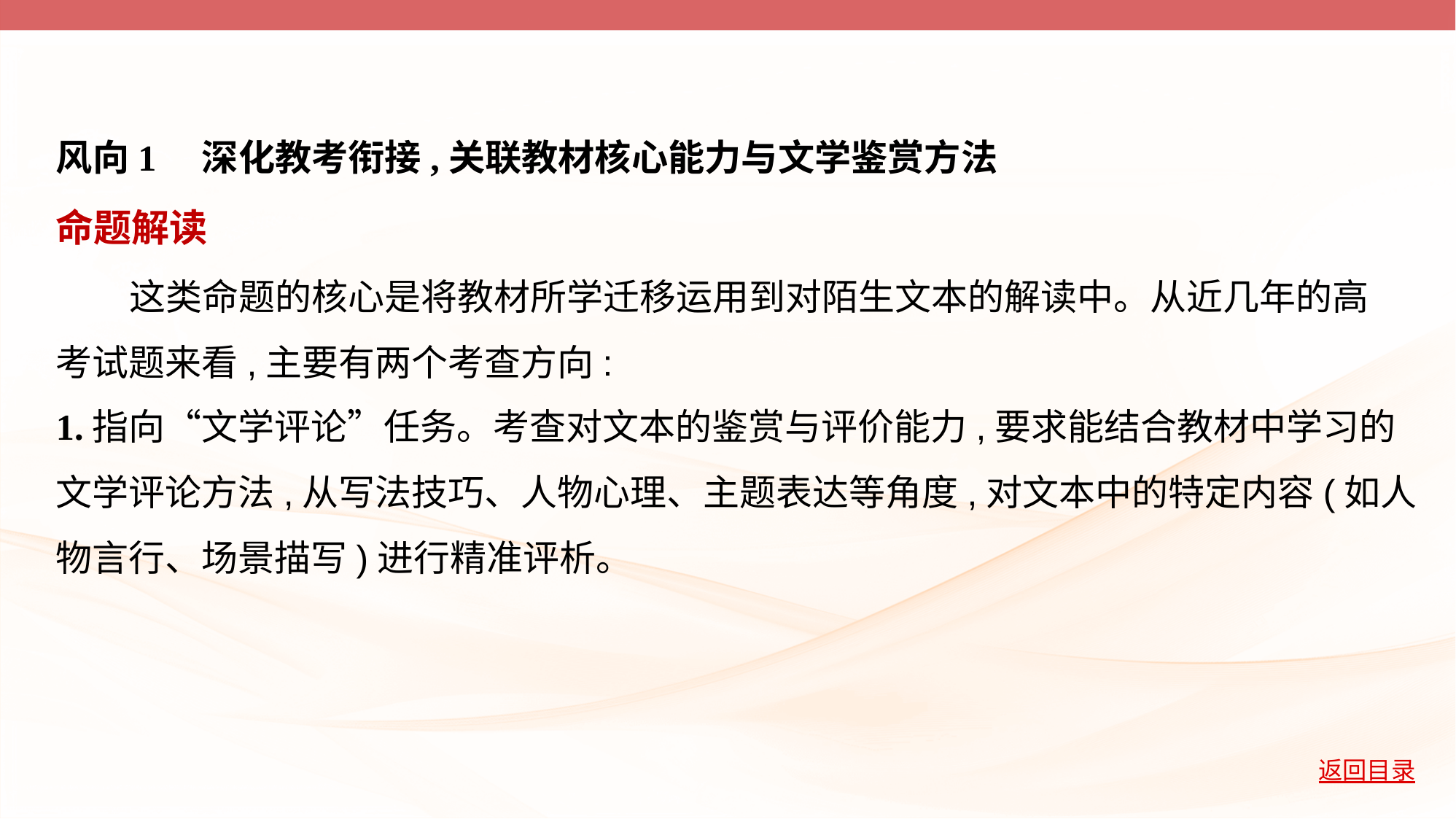

风向1　深化教考衔接,关联教材核心能力与文学鉴赏方法
命题解读
　　这类命题的核心是将教材所学迁移运用到对陌生文本的解读中。从近几年的高
考试题来看,主要有两个考查方向:

1.指向“文学评论”任务。考查对文本的鉴赏与评价能力,要求能结合教材中学习的
文学评论方法,从写法技巧、人物心理、主题表达等角度,对文本中的特定内容(如人
物言行、场景描写)进行精准评析。